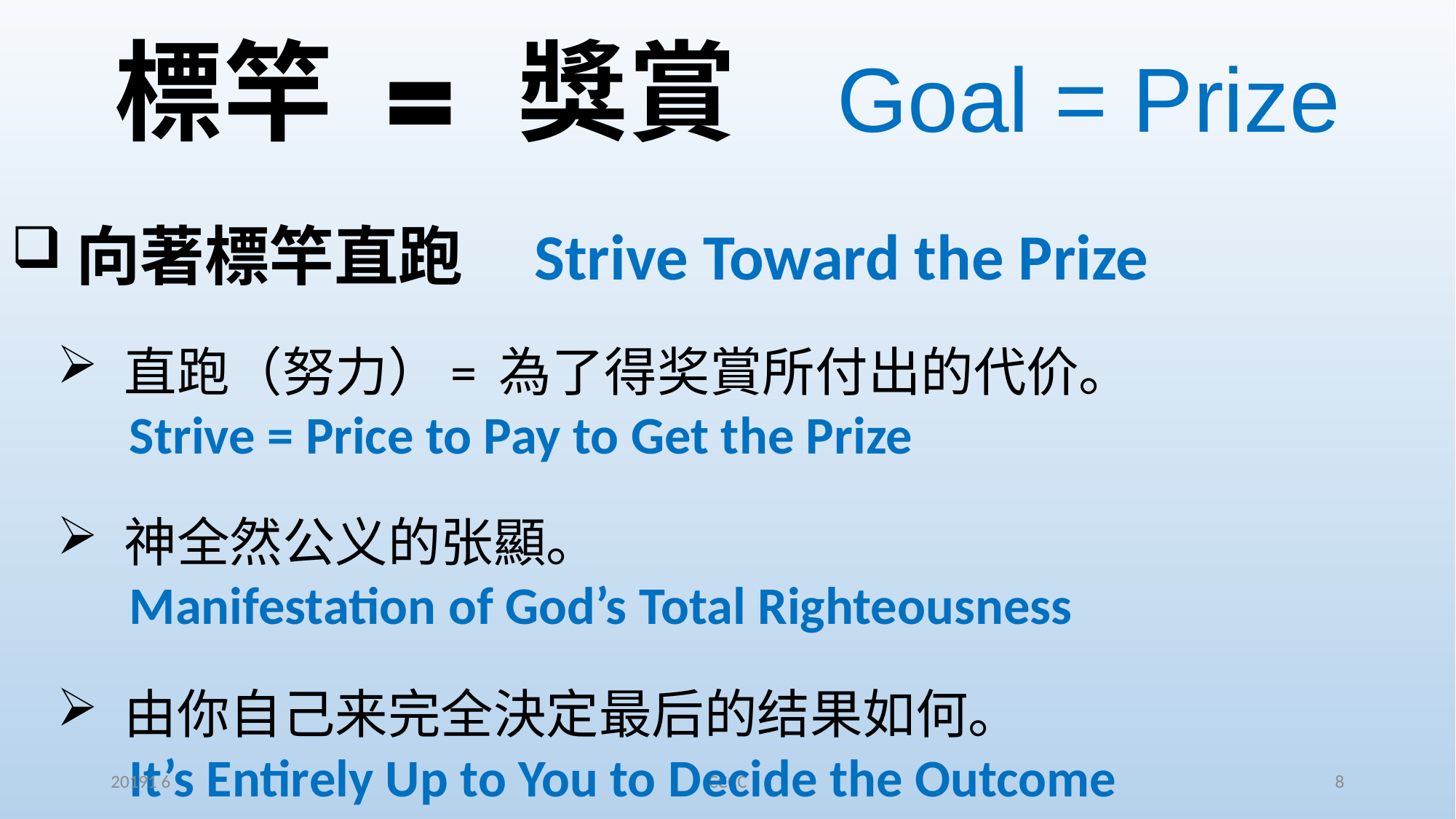

# 標竿 = 獎賞   Goal = Prize
 向著標竿直跑    Strive Toward the Prize

  直跑（努力）= 為了得奖賞所付出的代价。
      Strive = Price to Pay to Get the Prize

  神全然公义的张顯。
      Manifestation of God’s Total Righteousness

  由你自己来完全決定最后的结果如何。
      It’s Entirely Up to You to Decide the Outcome
20191 6
CCCC
8